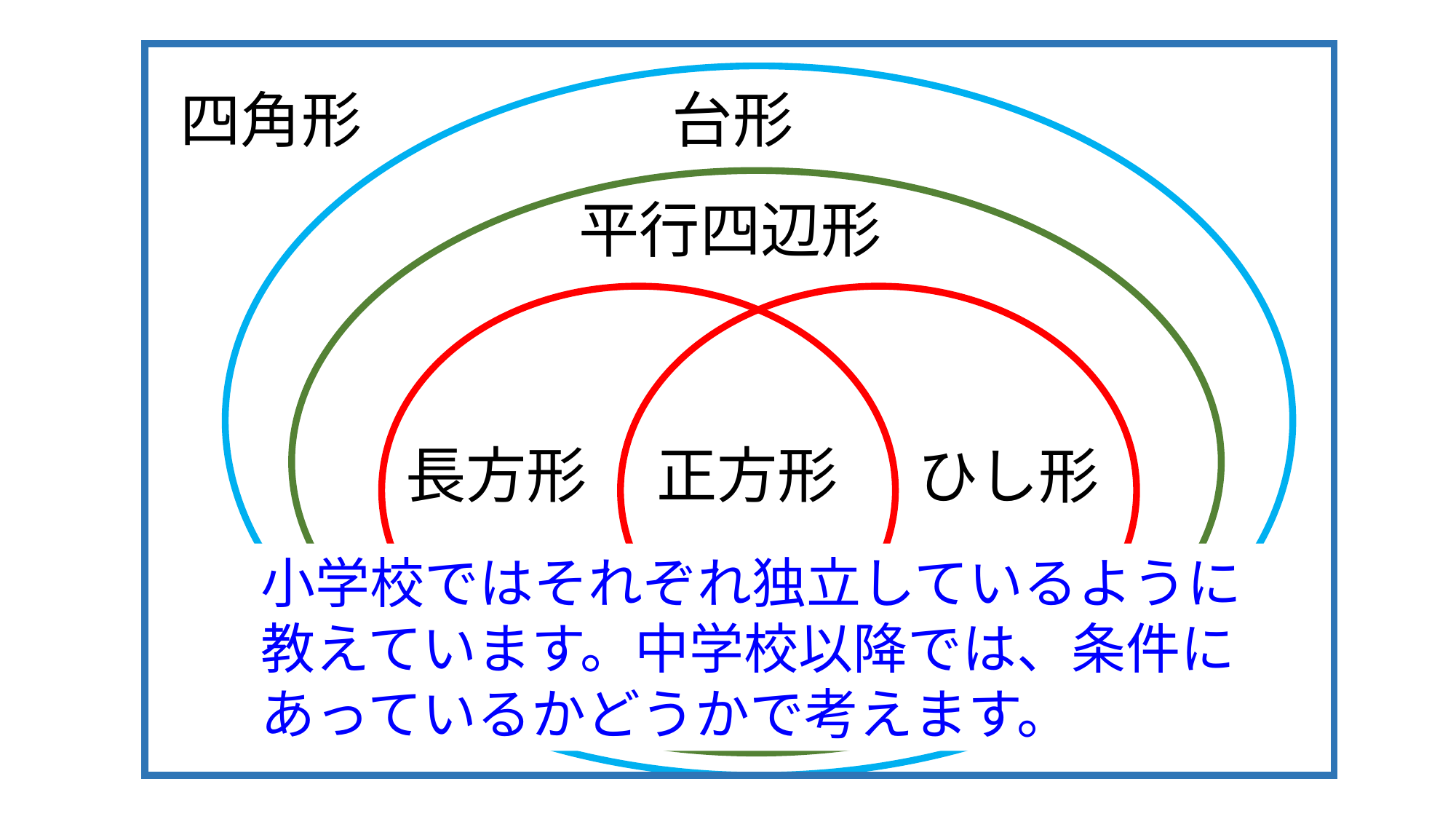

四角形
台形

平行四辺形

長方形
正方形
ひし形
小学校ではそれぞれ独立しているように教えています。中学校以降では、条件にあっているかどうかで考えます。